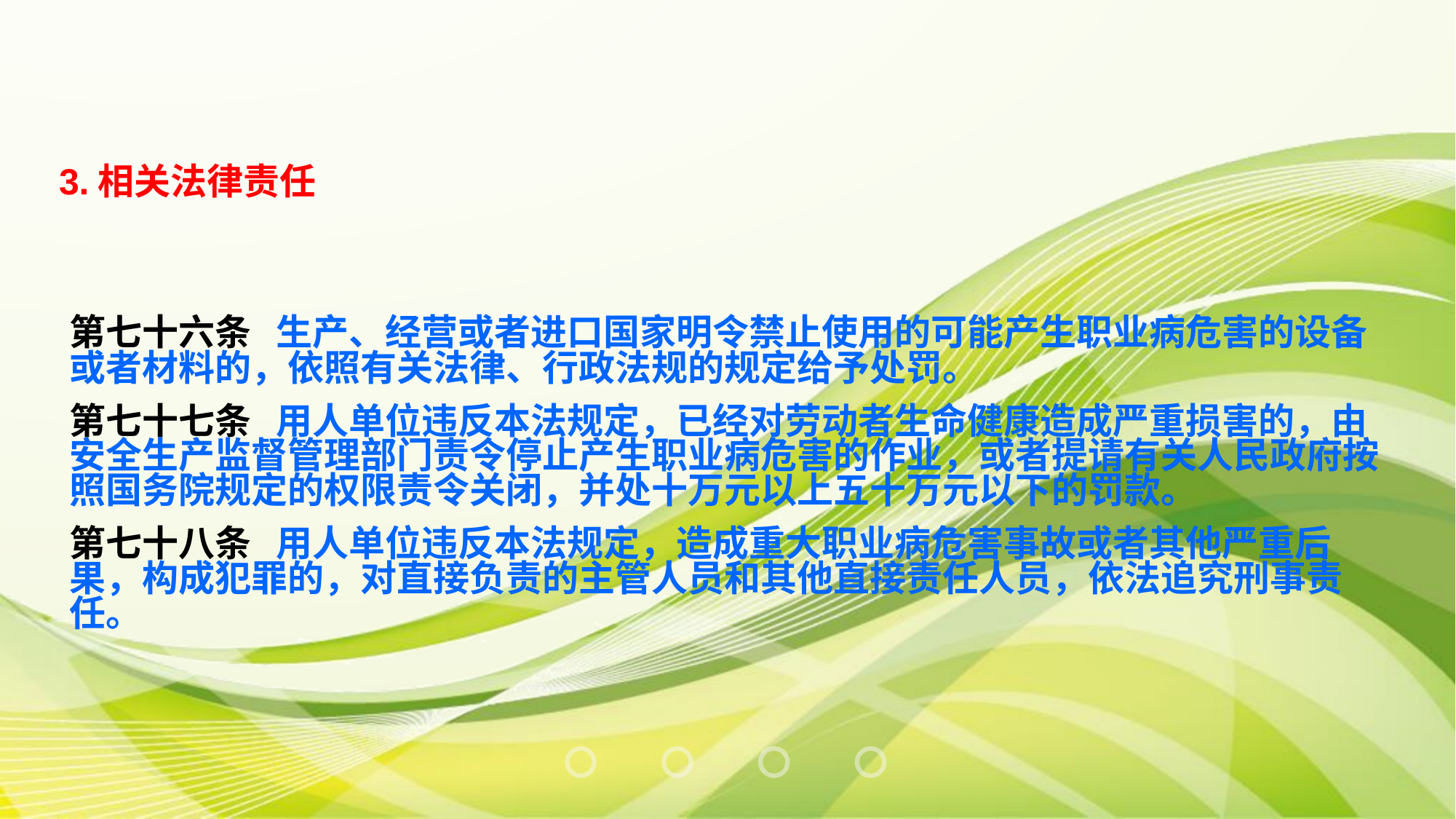

3.相关法律责任
第七十六条   生产、经营或者进口国家明令禁止使用的可能产生职业病危害的设备或者材料的，依照有关法律、行政法规的规定给予处罚。
第七十七条   用人单位违反本法规定，已经对劳动者生命健康造成严重损害的，由安全生产监督管理部门责令停止产生职业病危害的作业，或者提请有关人民政府按照国务院规定的权限责令关闭，并处十万元以上五十万元以下的罚款。
第七十八条   用人单位违反本法规定，造成重大职业病危害事故或者其他严重后果，构成犯罪的，对直接负责的主管人员和其他直接责任人员，依法追究刑事责任。